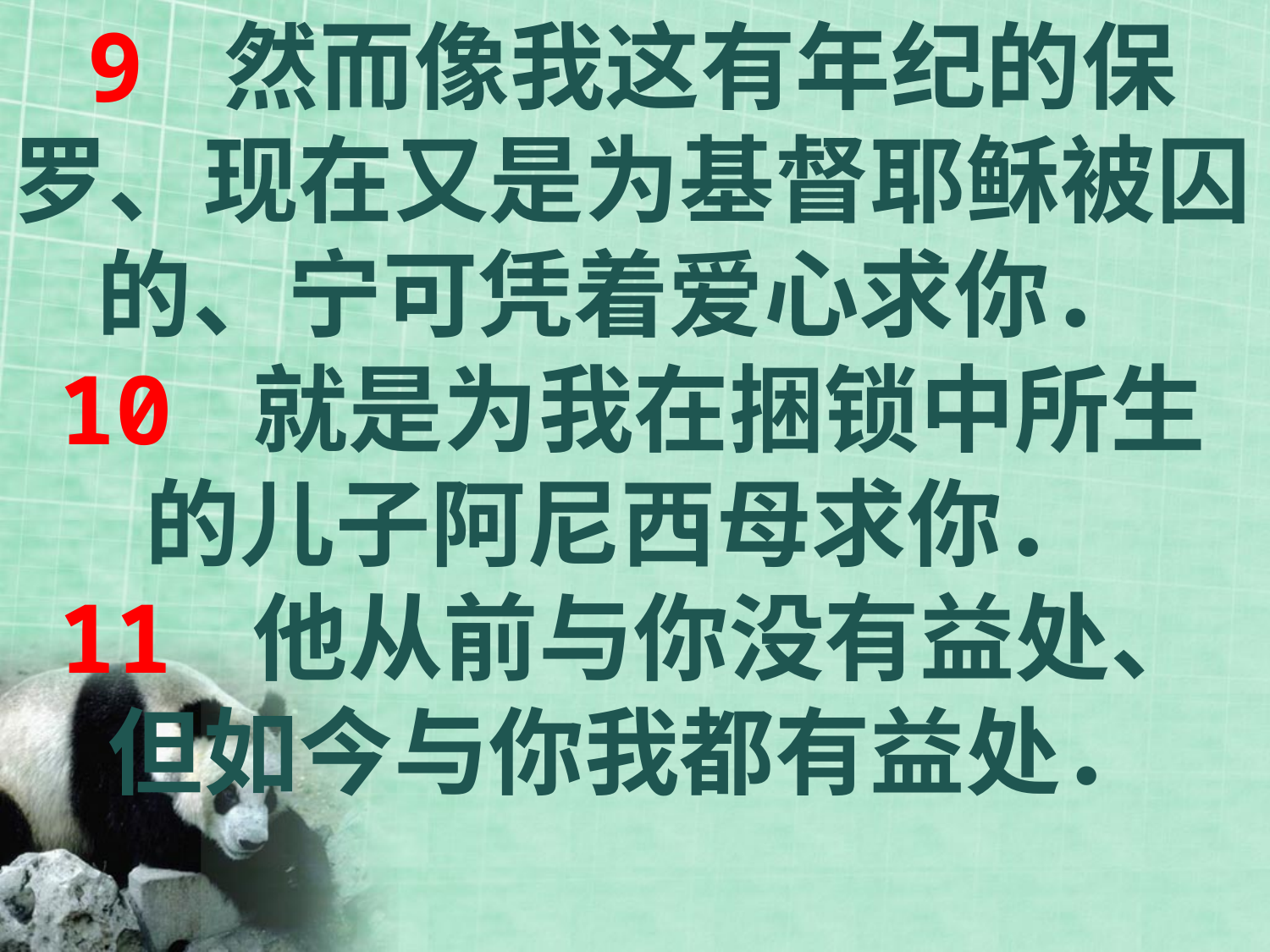

9 然而像我这有年纪的保罗、现在又是为基督耶稣被囚的、宁可凭着爱心求你．
10 就是为我在捆锁中所生的儿子阿尼西母求你．
11 他从前与你没有益处、但如今与你我都有益处．